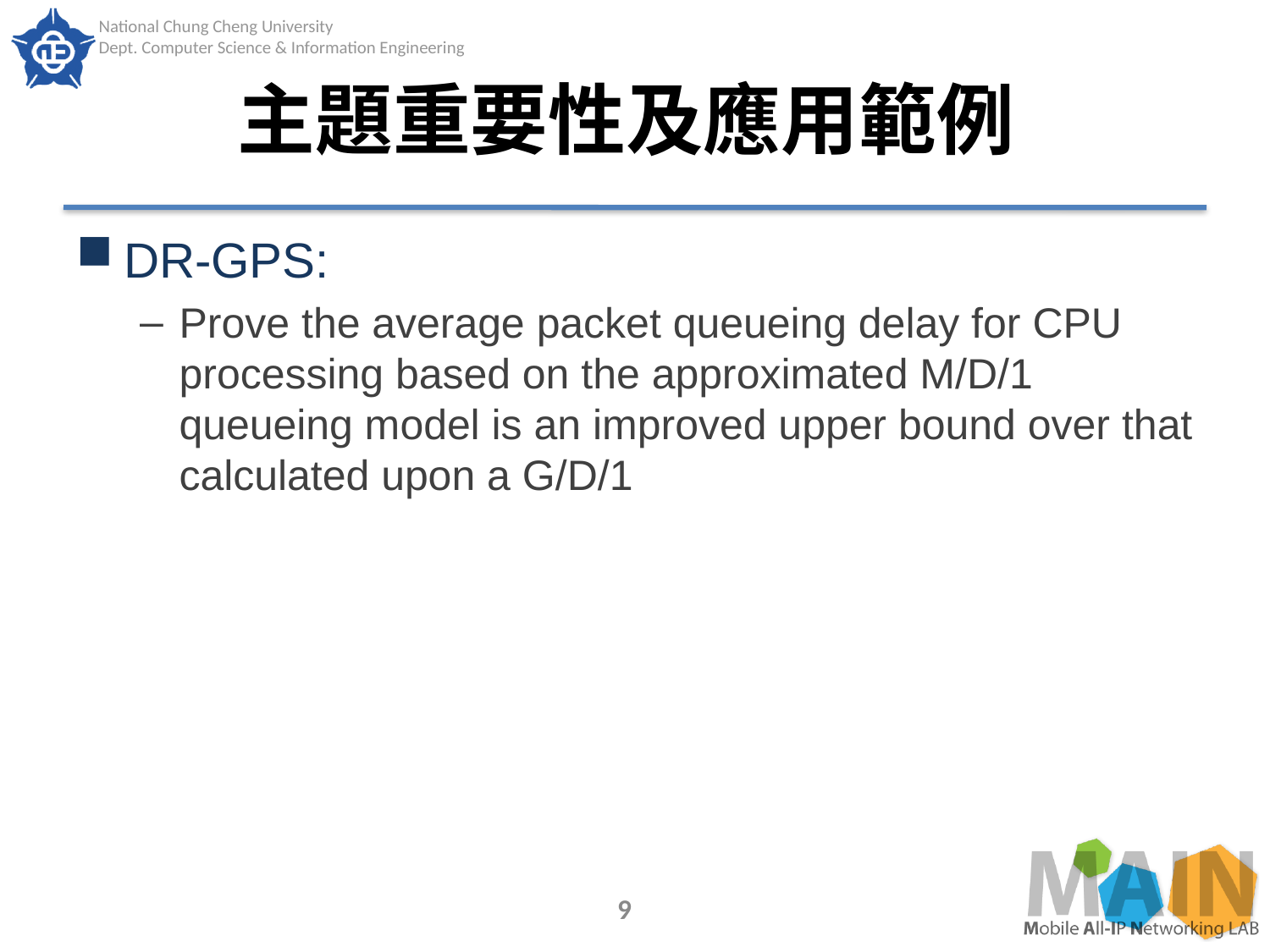

# 主題重要性及應用範例
DR-GPS:
Prove the average packet queueing delay for CPU processing based on the approximated M/D/1 queueing model is an improved upper bound over that calculated upon a G/D/1
9